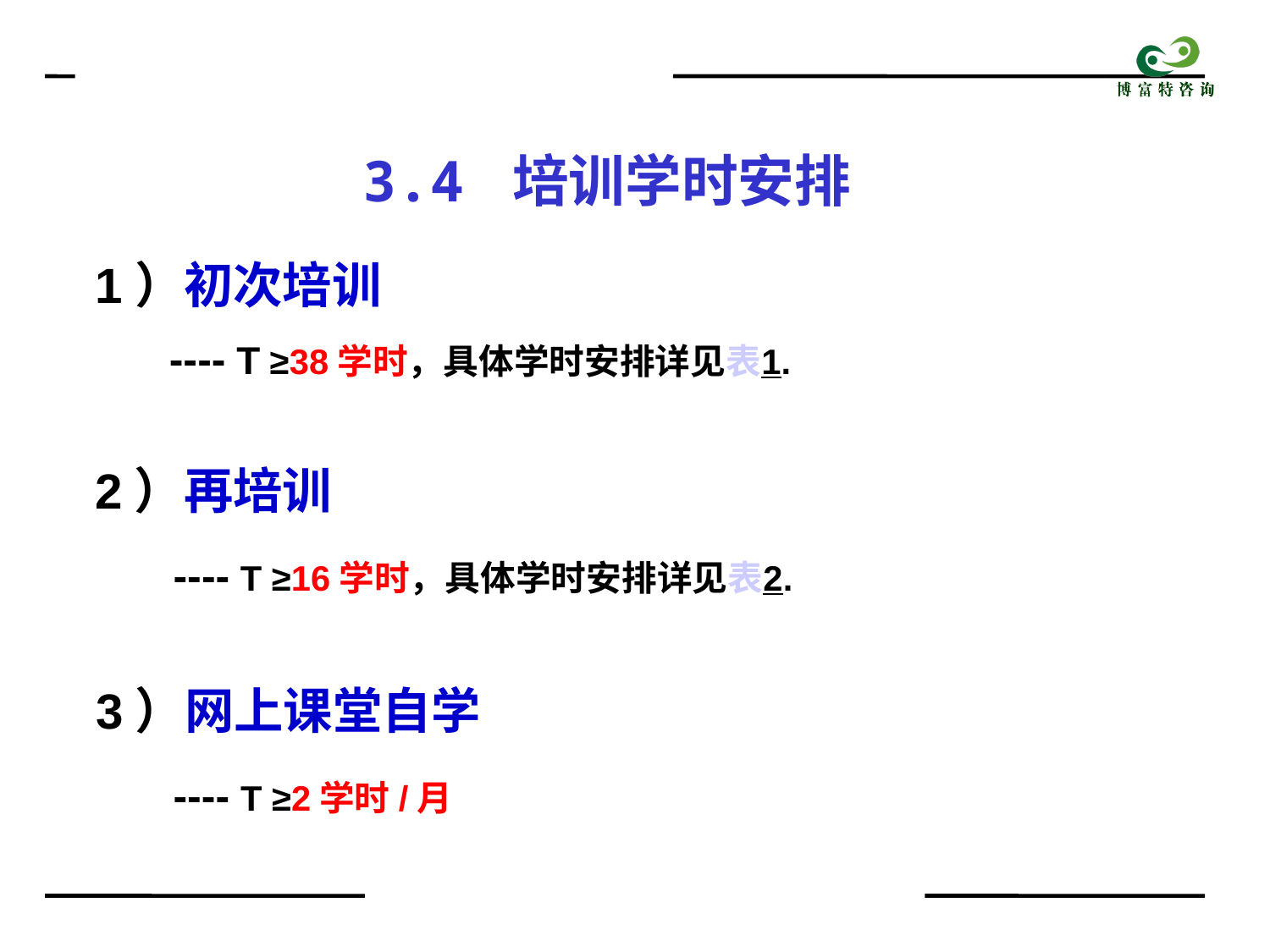

3.4 培训学时安排
1）初次培训
 ---- T ≥38学时，具体学时安排详见表1.
2）再培训
 ---- T ≥16学时，具体学时安排详见表2.
3）网上课堂自学
 ---- T ≥2学时/月